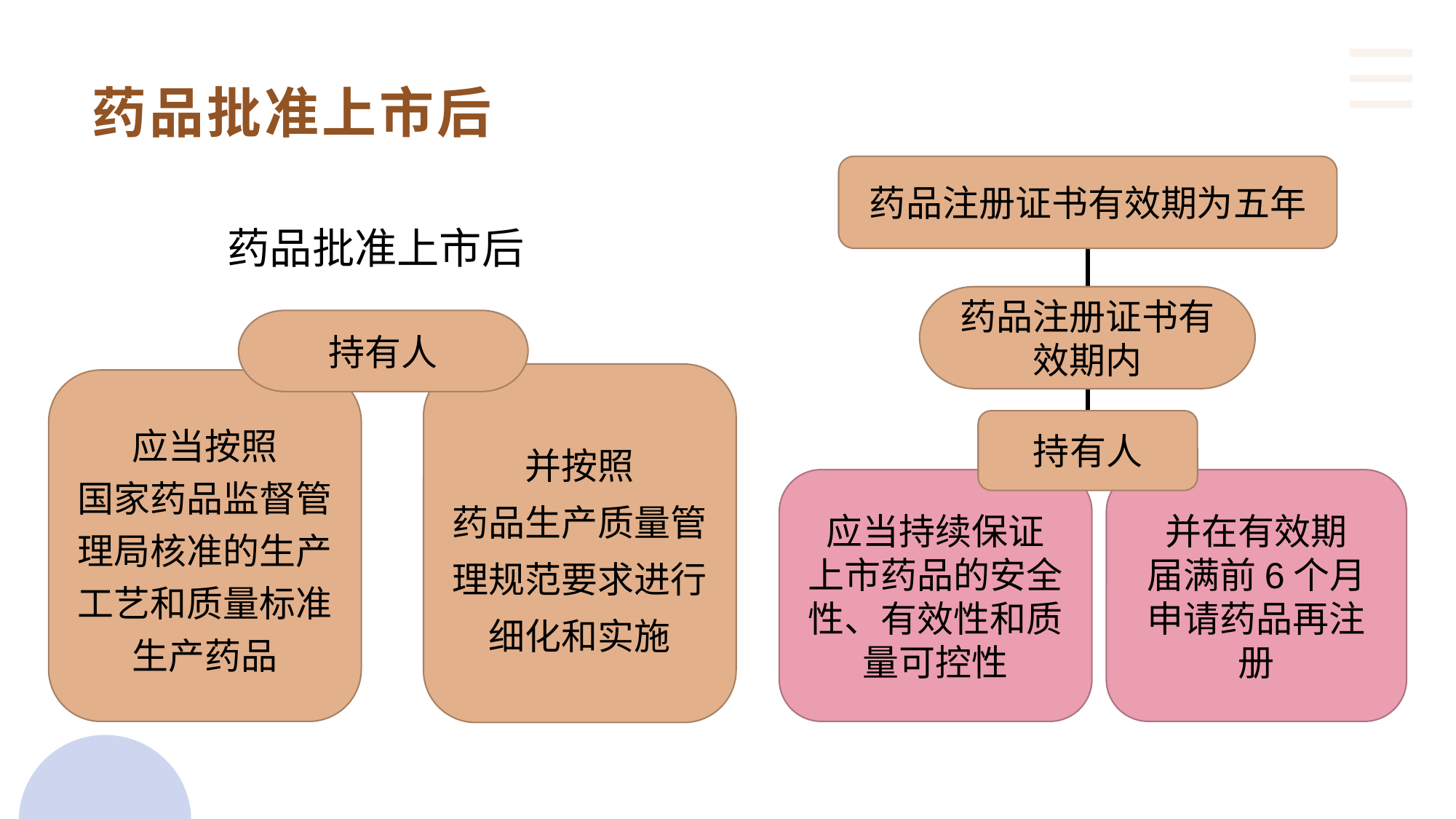

药品批准上市后
药品注册证书有效期为五年
药品批准上市后
药品注册证书有效期内
持有人
并按照
药品生产质量管理规范要求进行细化和实施
应当按照
国家药品监督管理局核准的生产工艺和质量标准生产药品
持有人
应当持续保证
上市药品的安全性、有效性和质量可控性
并在有效期
届满前6个月
申请药品再注册